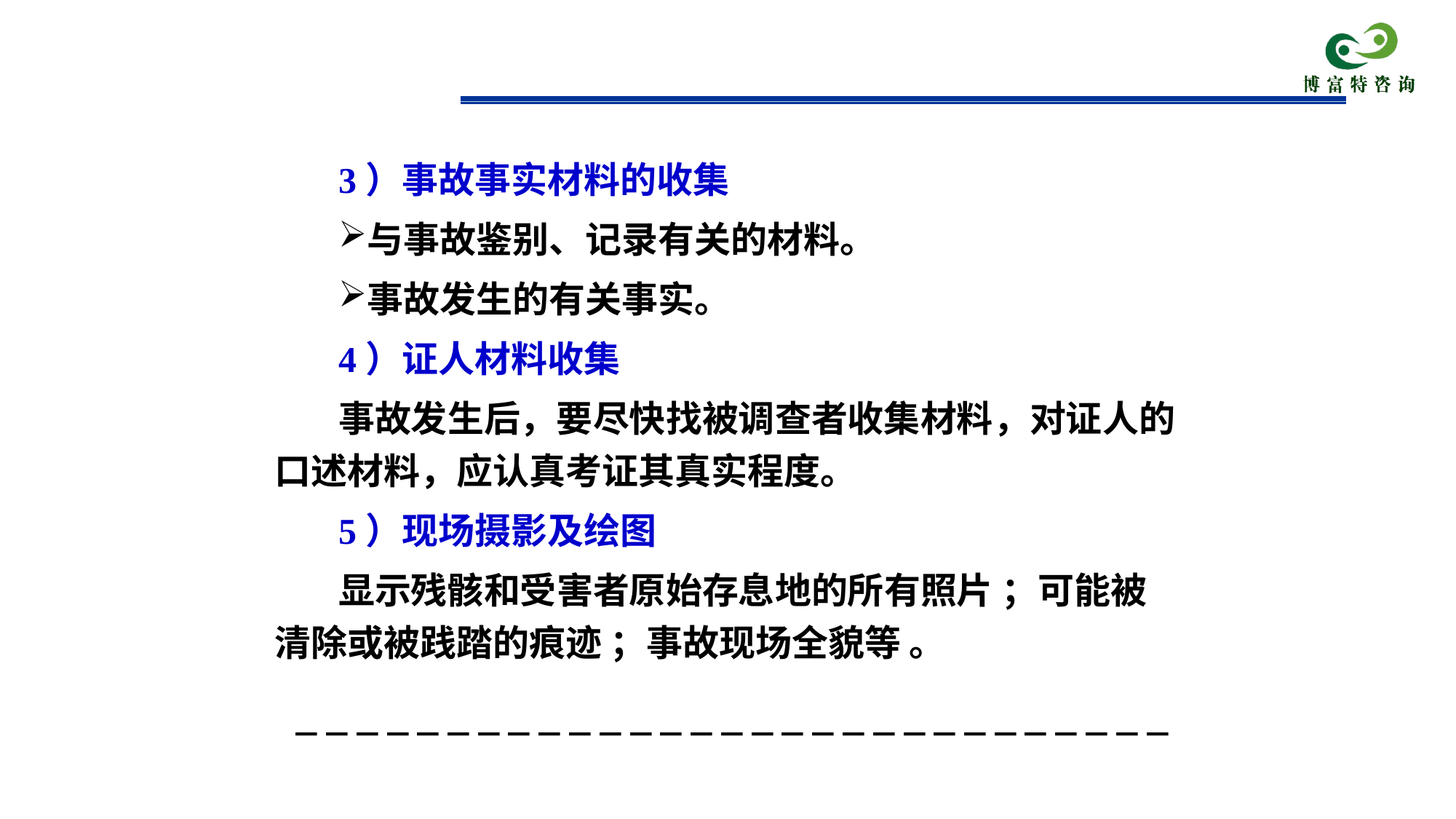

# 3）事故事实材料的收集
与事故鉴别、记录有关的材料。
事故发生的有关事实。
4）证人材料收集
事故发生后，要尽快找被调查者收集材料，对证人的口述材料，应认真考证其真实程度。
5）现场摄影及绘图
显示残骸和受害者原始存息地的所有照片 ；可能被清除或被践踏的痕迹 ；事故现场全貌等 。
－－－－－－－－－－－－－－－－－－－－－－－－－－－－－